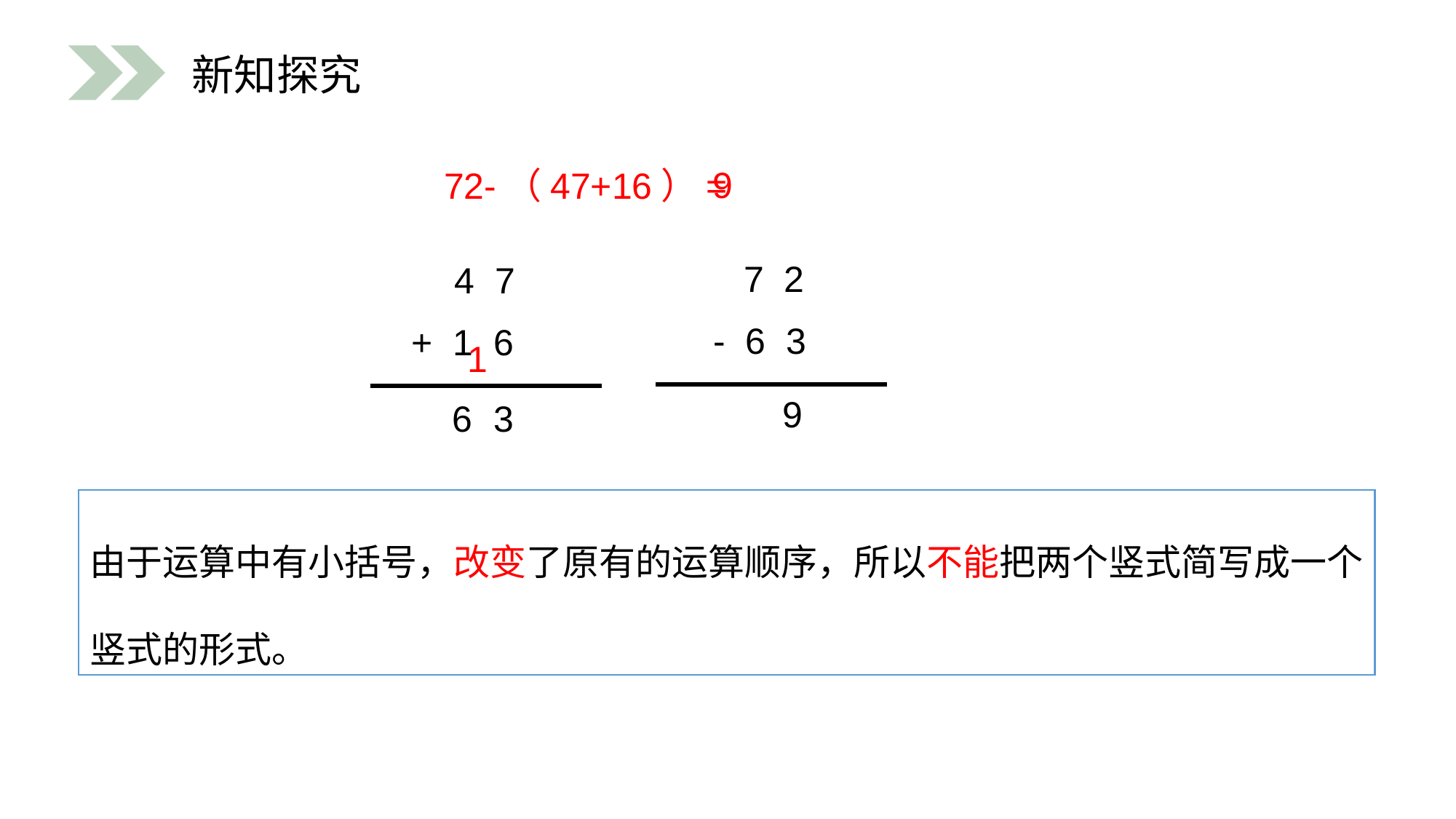

新知探究
9
72-（47+16）=
   7  2
-  6  3
   4  7
+  1  6
1
9
6
3
由于运算中有小括号，改变了原有的运算顺序，所以不能把两个竖式简写成一个竖式的形式。